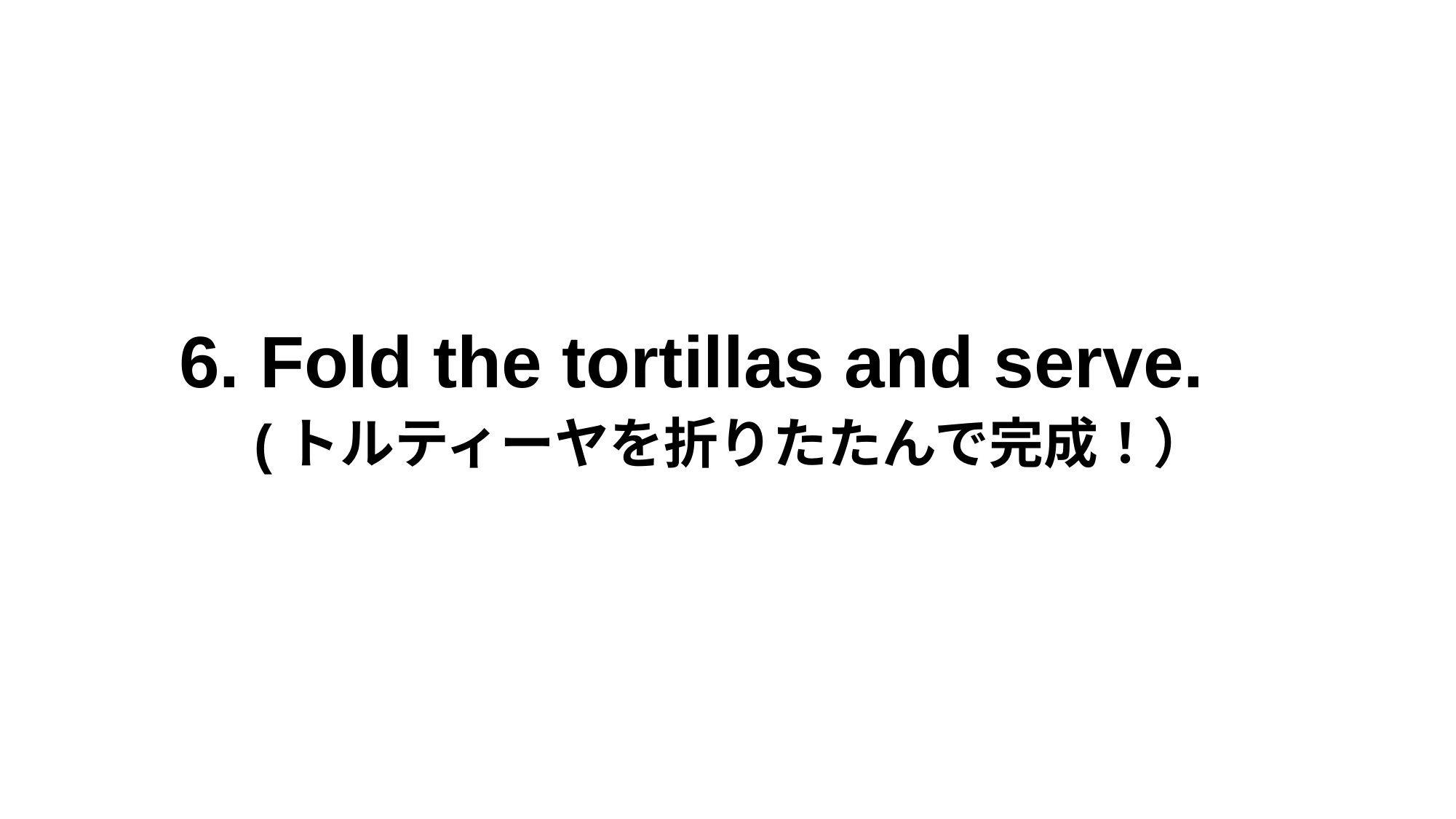

6. Fold the tortillas and serve.
　(トルティーヤを折りたたんで完成！）